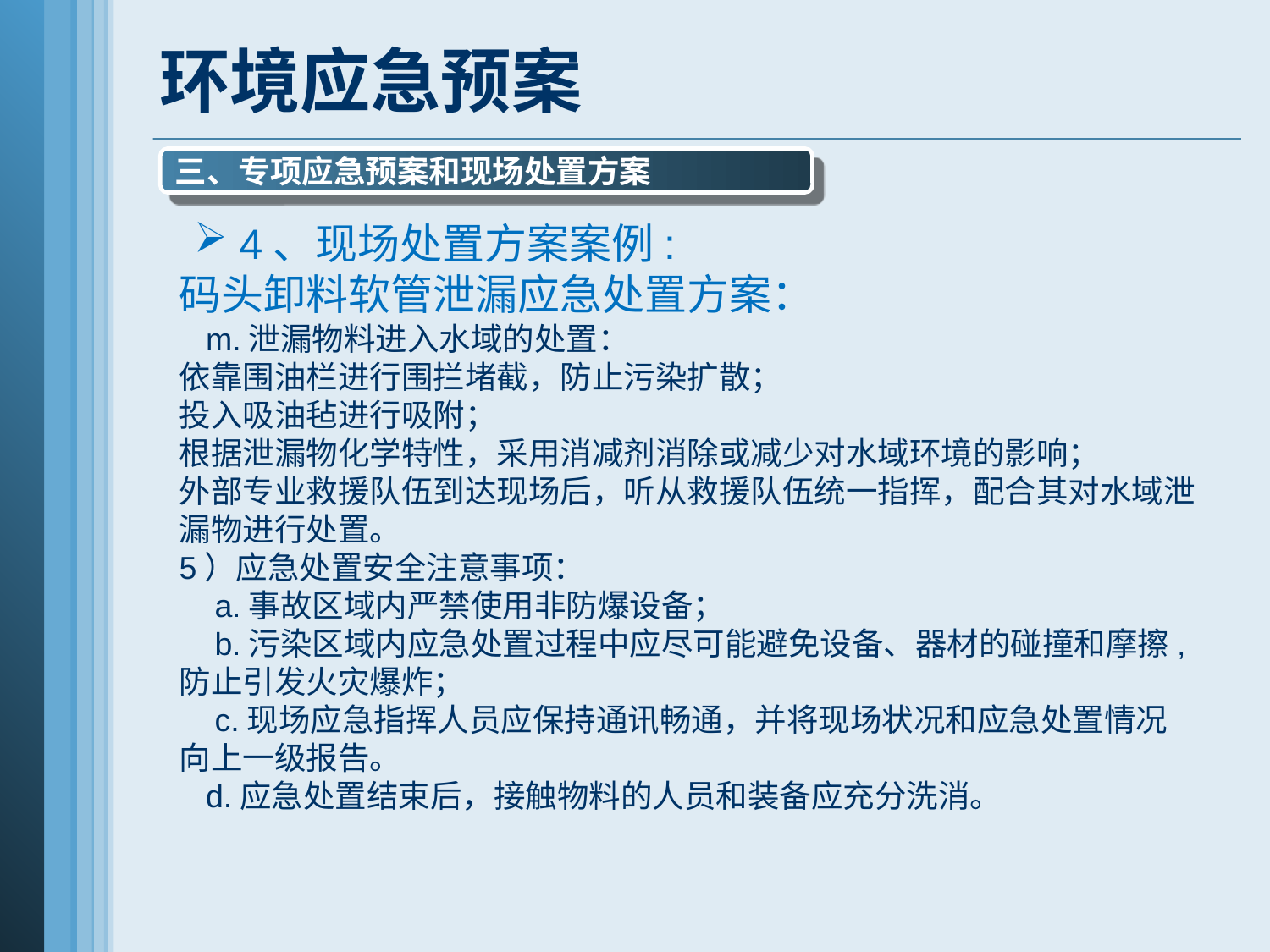

环境应急预案
三、专项应急预案和现场处置方案
4、现场处置方案案例:
码头卸料软管泄漏应急处置方案：
   m.泄漏物料进入水域的处置：
依靠围油栏进行围拦堵截，防止污染扩散；
投入吸油毡进行吸附；
根据泄漏物化学特性，采用消减剂消除或减少对水域环境的影响；
外部专业救援队伍到达现场后，听从救援队伍统一指挥，配合其对水域泄漏物进行处置。
5）应急处置安全注意事项：
    a.事故区域内严禁使用非防爆设备；
    b.污染区域内应急处置过程中应尽可能避免设备、器材的碰撞和摩擦,防止引发火灾爆炸；
    c.现场应急指挥人员应保持通讯畅通，并将现场状况和应急处置情况向上一级报告。
   d.应急处置结束后，接触物料的人员和装备应充分洗消。